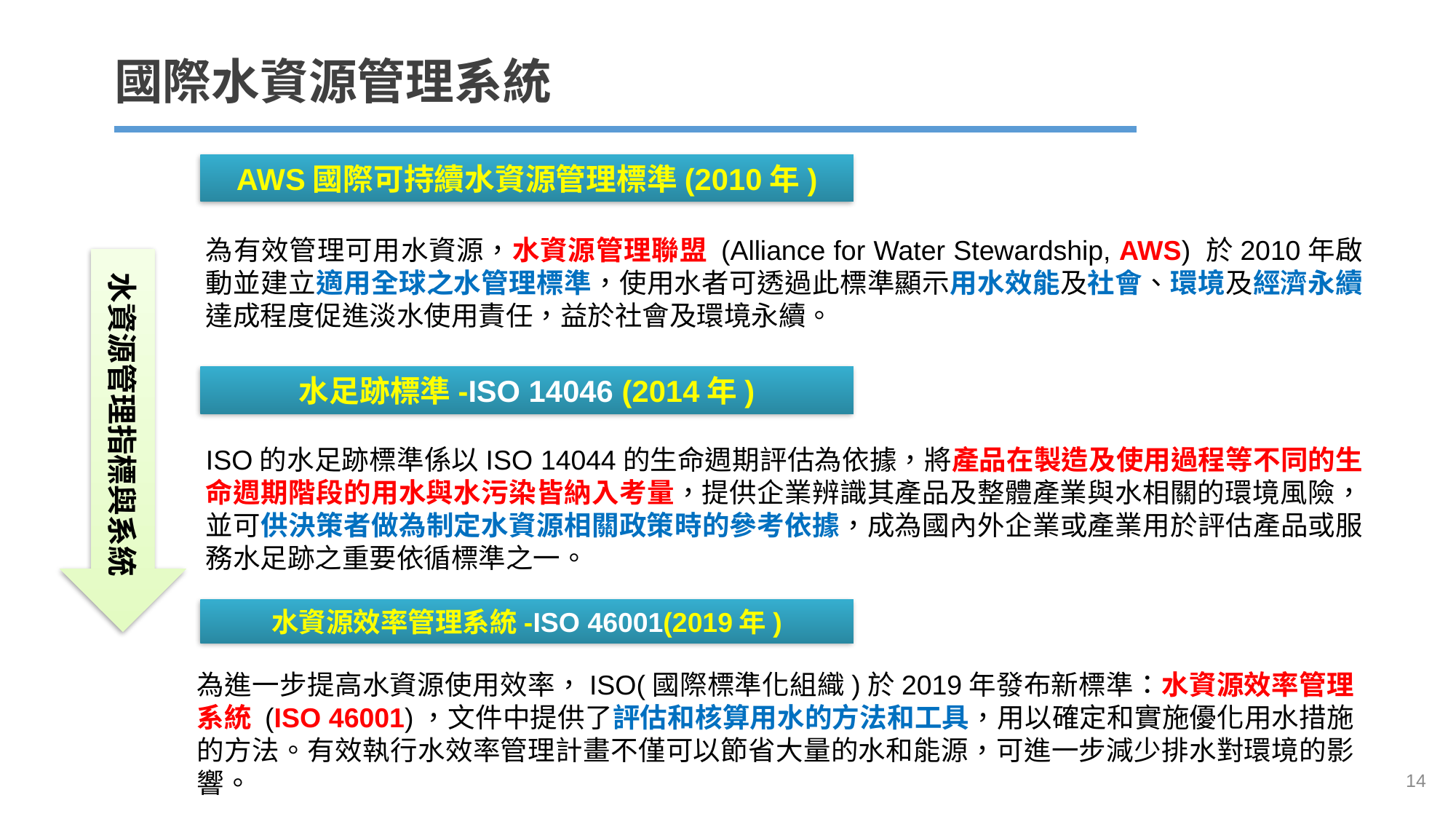

國際水資源管理系統
AWS國際可持續水資源管理標準(2010年)
為有效管理可用水資源，水資源管理聯盟 (Alliance for Water Stewardship, AWS) 於2010年啟動並建立適用全球之水管理標準，使用水者可透過此標準顯示用水效能及社會、環境及經濟永續達成程度促進淡水使用責任，益於社會及環境永續。
水資源管理指標與系統
水資源效率管理系統-ISO 46001(2019年)
為進一步提高水資源使用效率，ISO(國際標準化組織)於2019年發布新標準：水資源效率管理系統 (ISO 46001)，文件中提供了評估和核算用水的方法和工具，用以確定和實施優化用水措施的方法。有效執行水效率管理計畫不僅可以節省大量的水和能源，可進一步減少排水對環境的影響。
水足跡標準-ISO 14046 (2014年)
ISO的水足跡標準係以ISO 14044的生命週期評估為依據，將產品在製造及使用過程等不同的生命週期階段的用水與水污染皆納入考量，提供企業辨識其產品及整體產業與水相關的環境風險，並可供決策者做為制定水資源相關政策時的參考依據，成為國內外企業或產業用於評估產品或服務水足跡之重要依循標準之一。
14